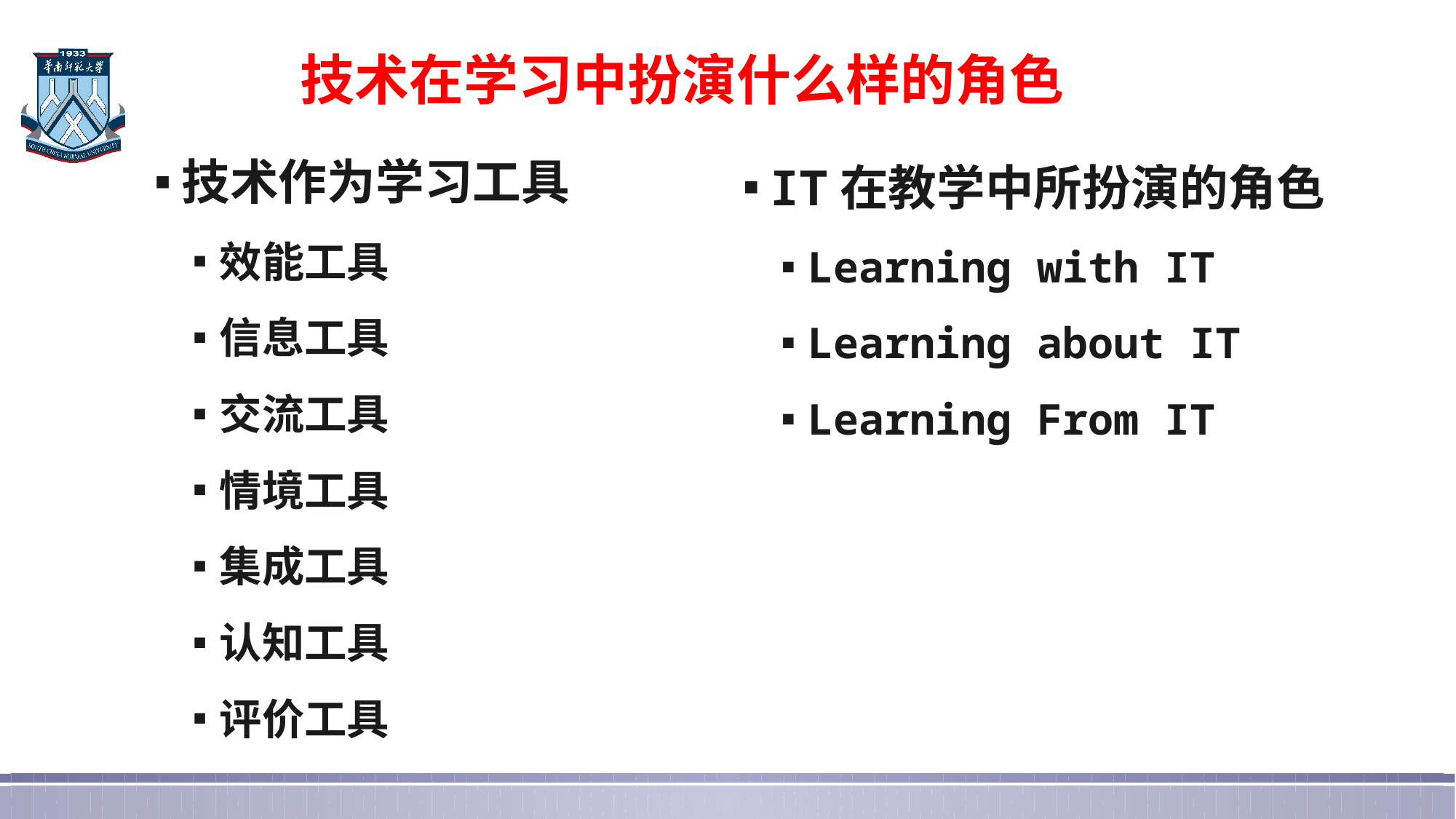

# 技术在学习中扮演什么样的角色
技术作为学习工具
效能工具
信息工具
交流工具
情境工具
集成工具
认知工具
评价工具
IT在教学中所扮演的角色
Learning with IT
Learning about IT
Learning From IT